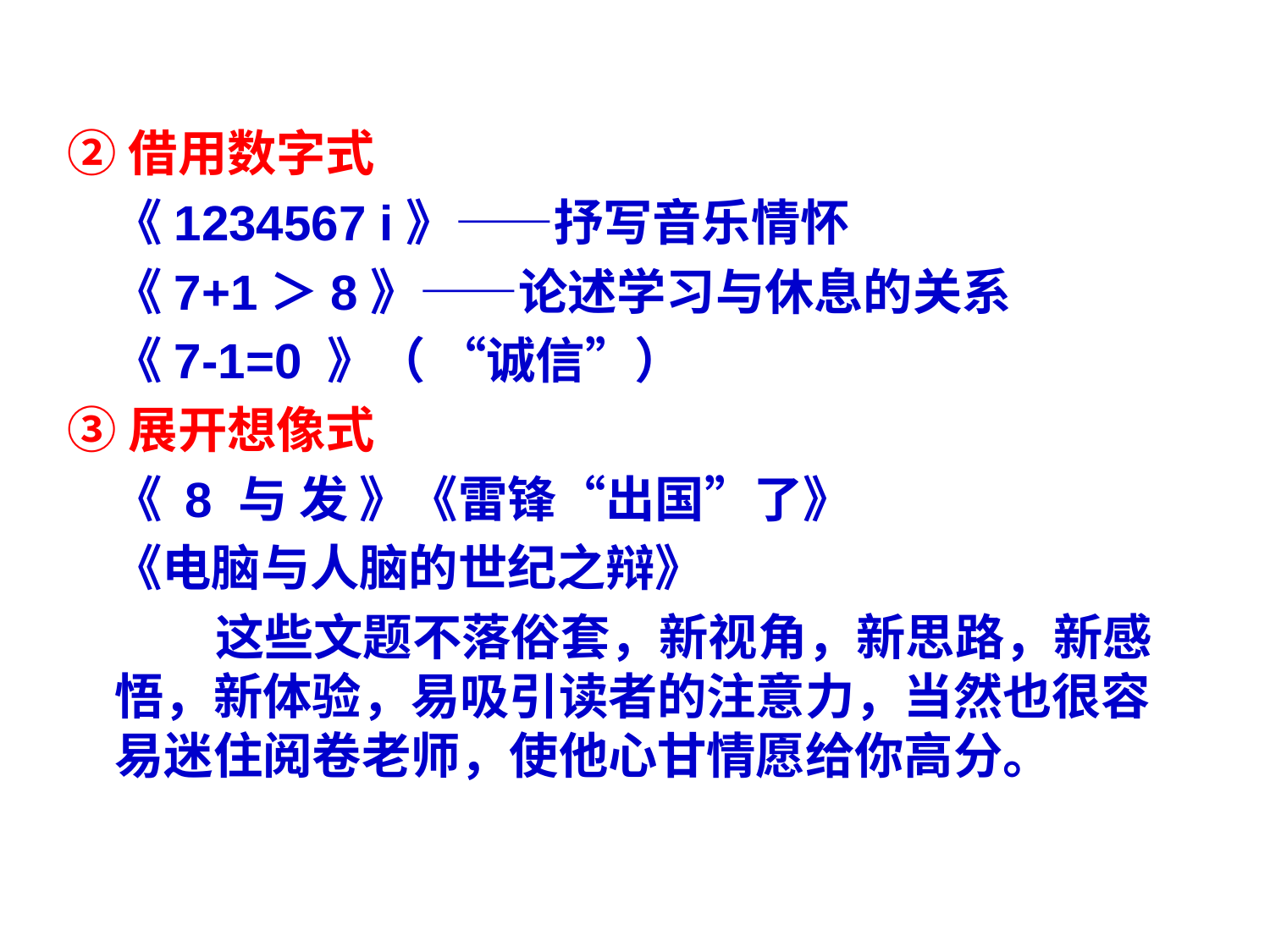

②借用数字式
   《1234567 i》——抒写音乐情怀
   《7+1＞8》——论述学习与休息的关系
   《7-1=0 》（ “诚信”）
③展开想像式
   《 8 与 发 》《雷锋“出国”了》
   《电脑与人脑的世纪之辩》
　　　这些文题不落俗套，新视角，新思路，新感悟，新体验，易吸引读者的注意力，当然也很容易迷住阅卷老师，使他心甘情愿给你高分。